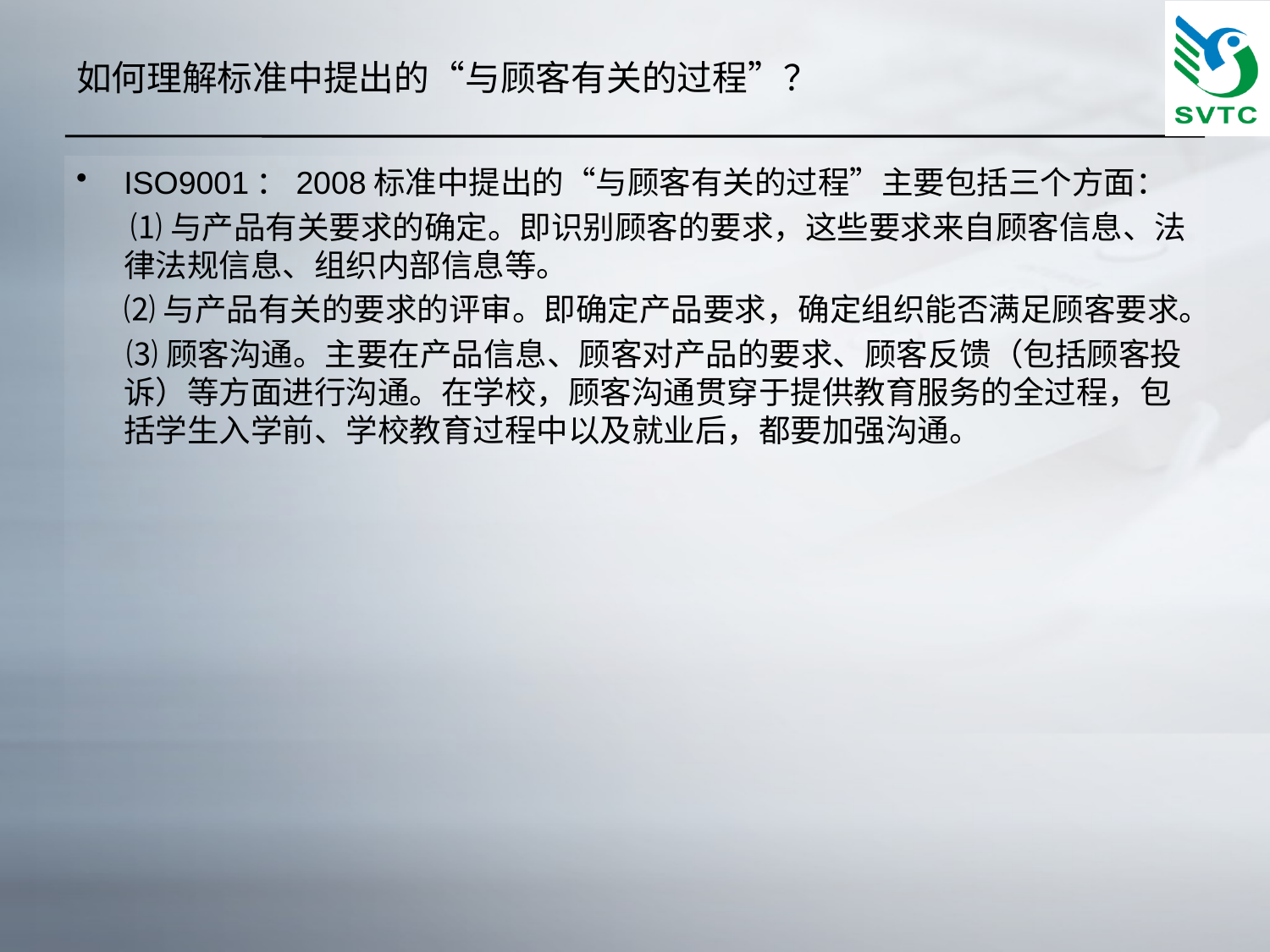

# 如何理解标准中提出的“与顾客有关的过程”？
ISO9001：2008标准中提出的“与顾客有关的过程”主要包括三个方面：
	 ⑴与产品有关要求的确定。即识别顾客的要求，这些要求来自顾客信息、法律法规信息、组织内部信息等。
     	⑵与产品有关的要求的评审。即确定产品要求，确定组织能否满足顾客要求。
       ⑶顾客沟通。主要在产品信息、顾客对产品的要求、顾客反馈（包括顾客投诉）等方面进行沟通。在学校，顾客沟通贯穿于提供教育服务的全过程，包括学生入学前、学校教育过程中以及就业后，都要加强沟通。